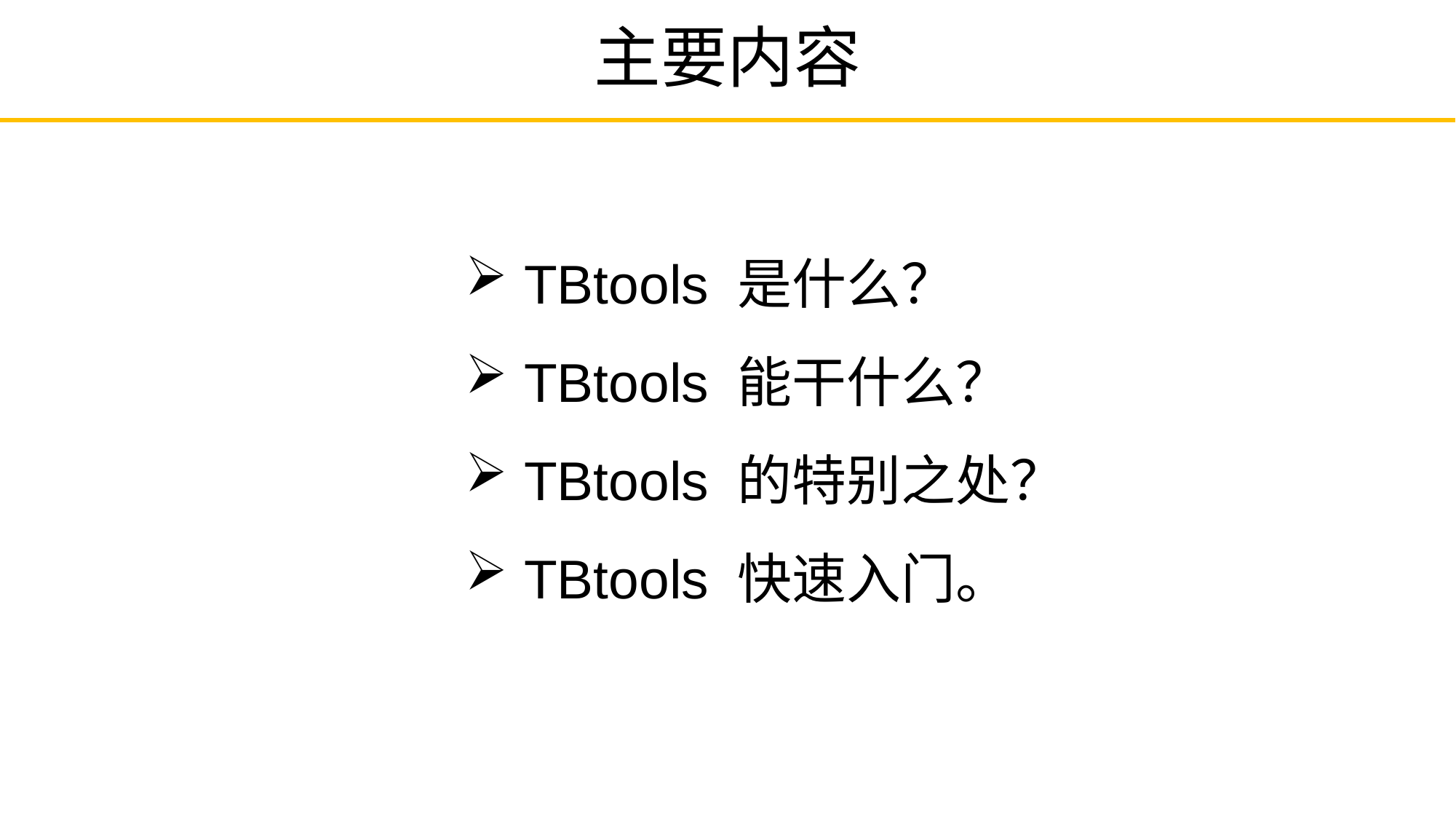

# 主要内容
 TBtools 是什么？
 TBtools 能干什么？
 TBtools 的特别之处？
 TBtools 快速入门。